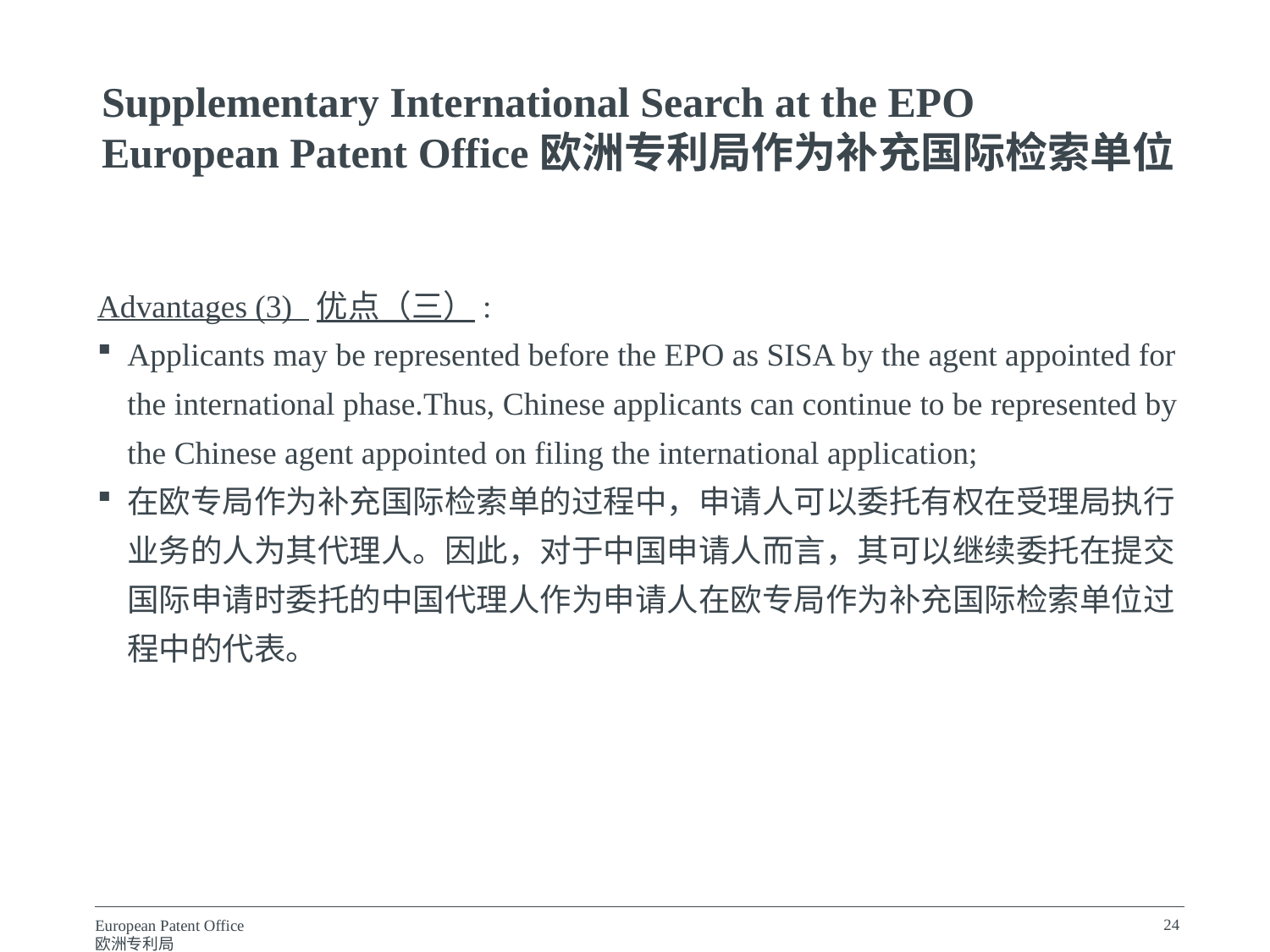

Supplementary International Search at the EPO
European Patent Office欧洲专利局作为补充国际检索单位

Advantages (3)  优点（三）:
Applicants may be represented before the EPO as SISA by the agent appointed for the international phase.Thus, Chinese applicants can continue to be represented by the Chinese agent appointed on filing the international application;
在欧专局作为补充国际检索单的过程中，申请人可以委托有权在受理局执行业务的人为其代理人。因此，对于中国申请人而言，其可以继续委托在提交国际申请时委托的中国代理人作为申请人在欧专局作为补充国际检索单位过程中的代表。
24